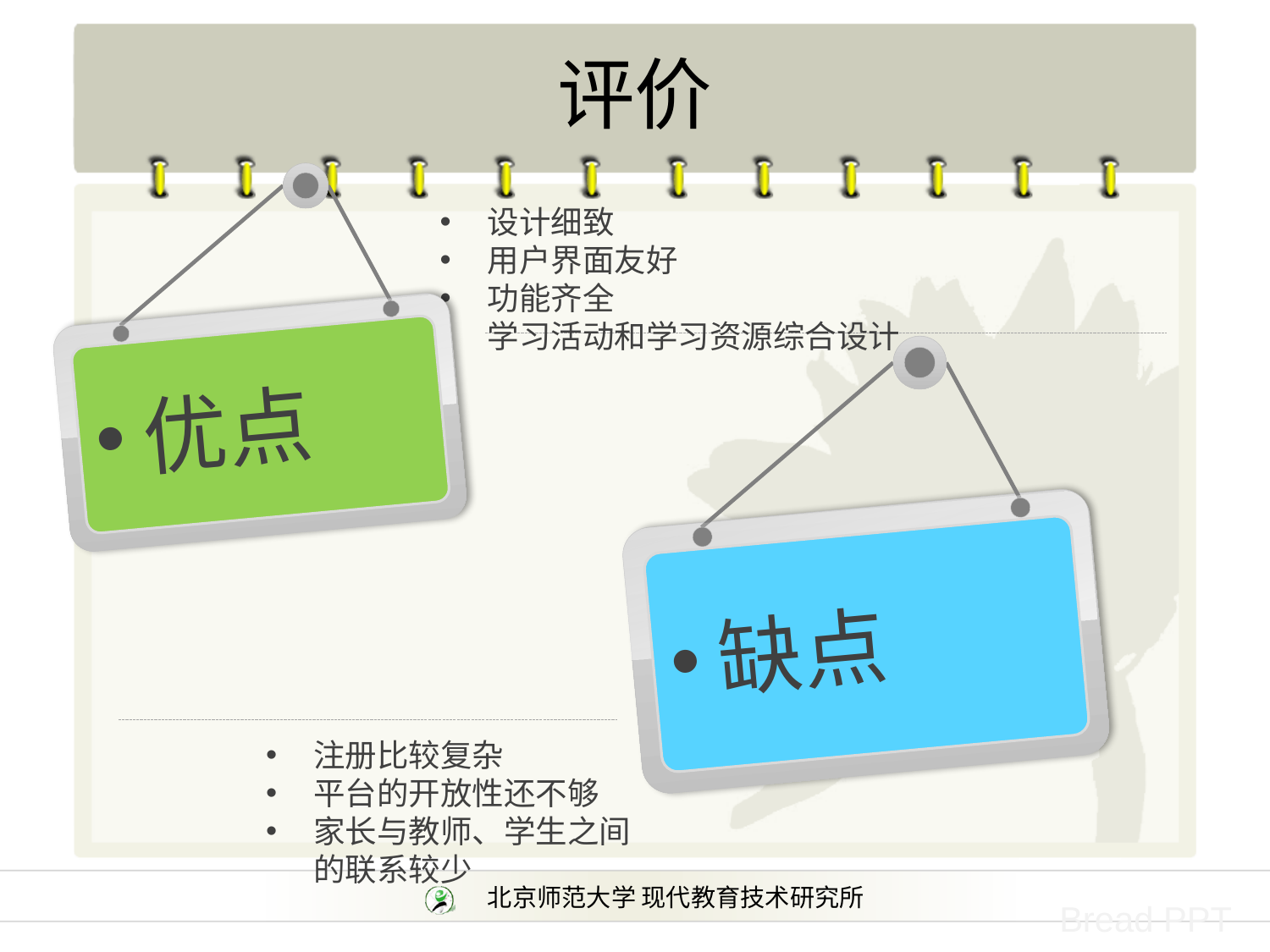

# 评价

优点
设计细致
用户界面友好
功能齐全
学习活动和学习资源综合设计

缺点
注册比较复杂
平台的开放性还不够
家长与教师、学生之间的联系较少
Bread PPT